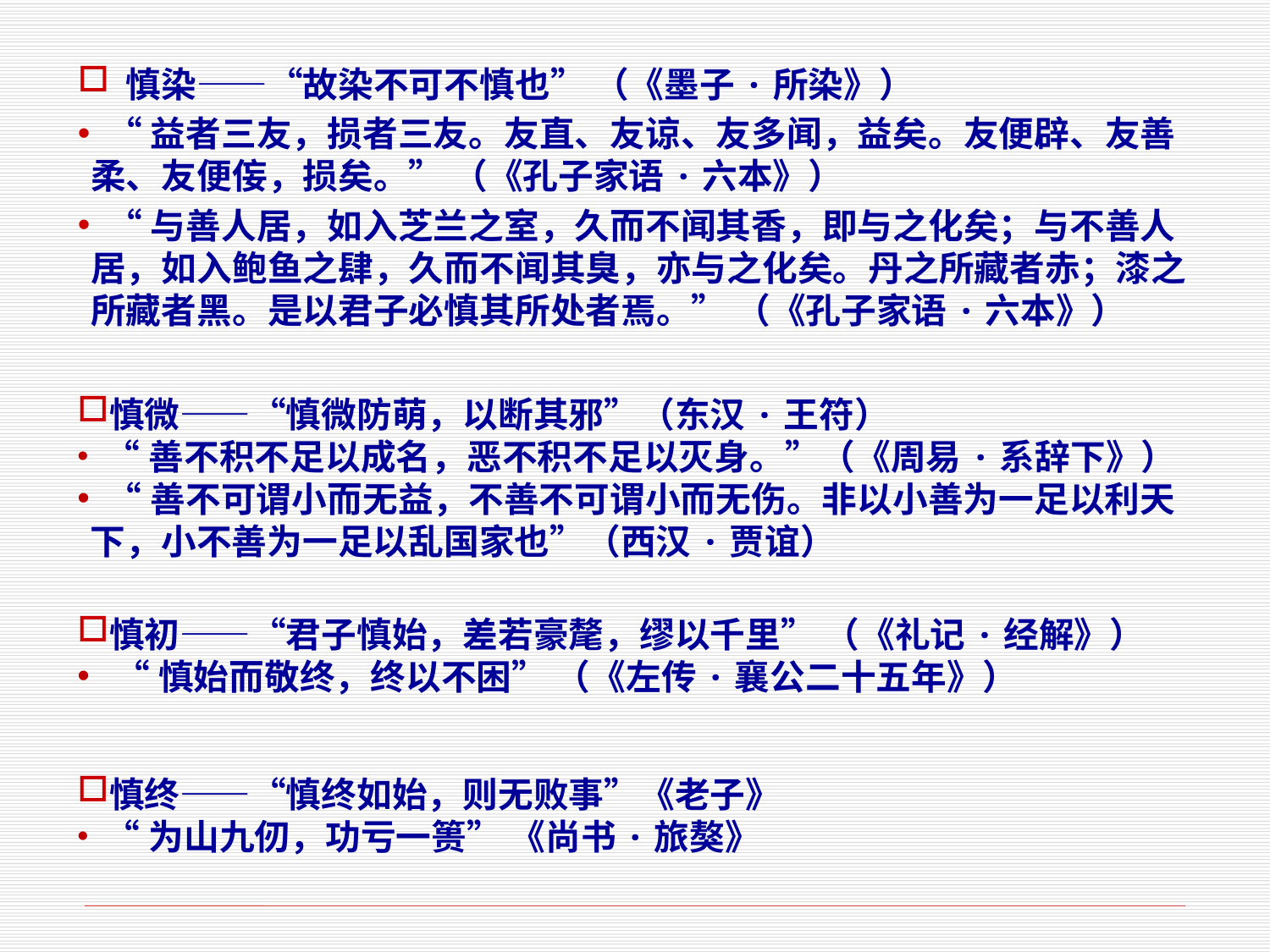

慎染——“故染不可不慎也” （《墨子·所染》）
  “益者三友，损者三友。友直、友谅、友多闻，益矣。友便辟、友善柔、友便侫，损矣。” （《孔子家语·六本》）
  “与善人居，如入芝兰之室，久而不闻其香，即与之化矣；与不善人居，如入鲍鱼之肆，久而不闻其臭，亦与之化矣。丹之所藏者赤；漆之所藏者黑。是以君子必慎其所处者焉。” （《孔子家语·六本》）

慎微——“慎微防萌，以断其邪”（东汉·王符）
  “善不积不足以成名，恶不积不足以灭身。”（《周易·系辞下》）
  “善不可谓小而无益，不善不可谓小而无伤。非以小善为一足以利天下，小不善为一足以乱国家也”（西汉·贾谊）
慎初——“君子慎始，差若豪氂，缪以千里” （《礼记·经解》）
   “慎始而敬终，终以不困” （《左传·襄公二十五年》）
慎终——“慎终如始，则无败事”《老子》
  “为山九仞，功亏一篑” 《尚书·旅獒》